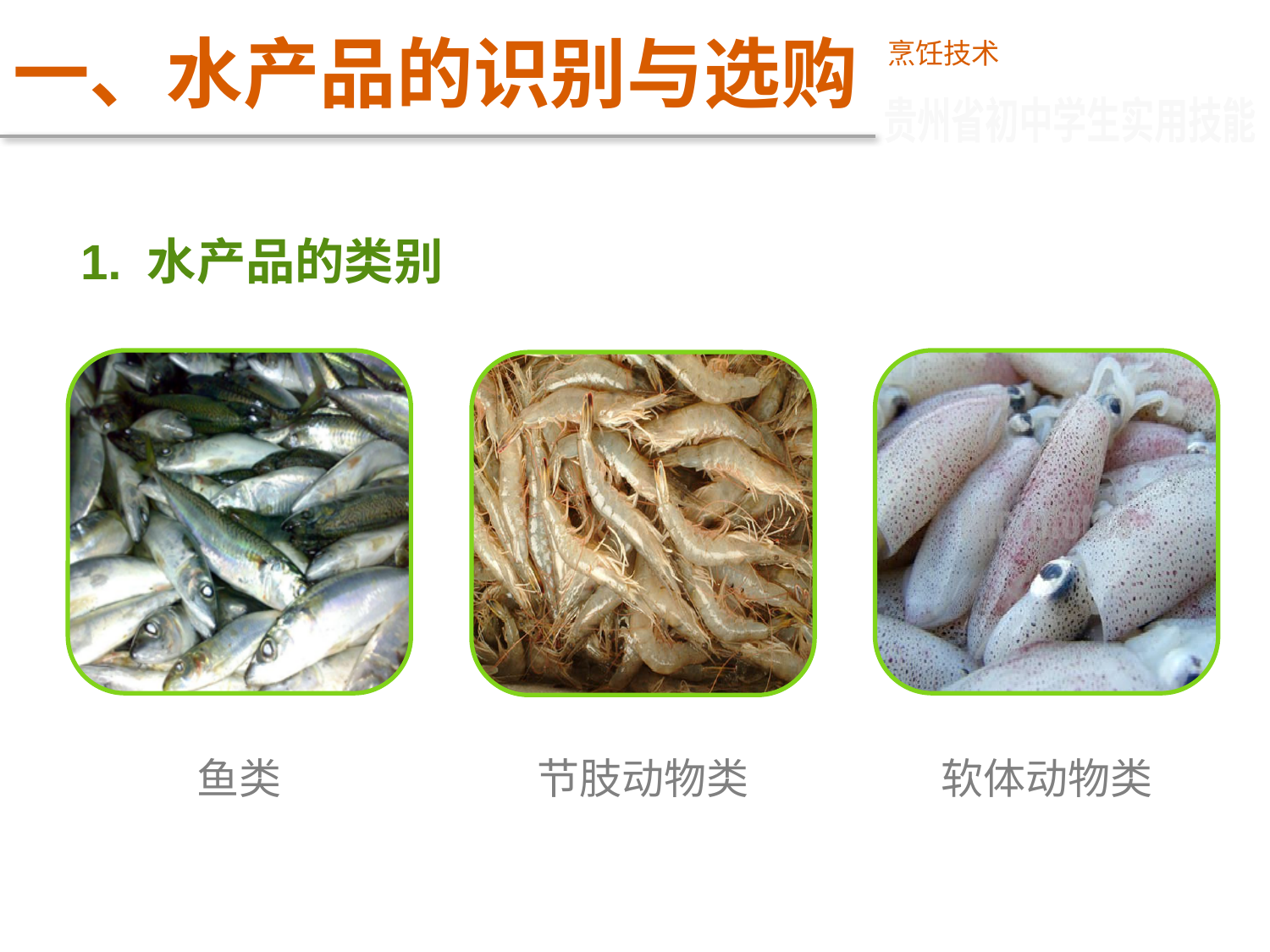

# 一、水产品的识别与选购
烹饪技术
贵州省初中学生实用技能
1. 水产品的类别

鱼类
节肢动物类
软体动物类